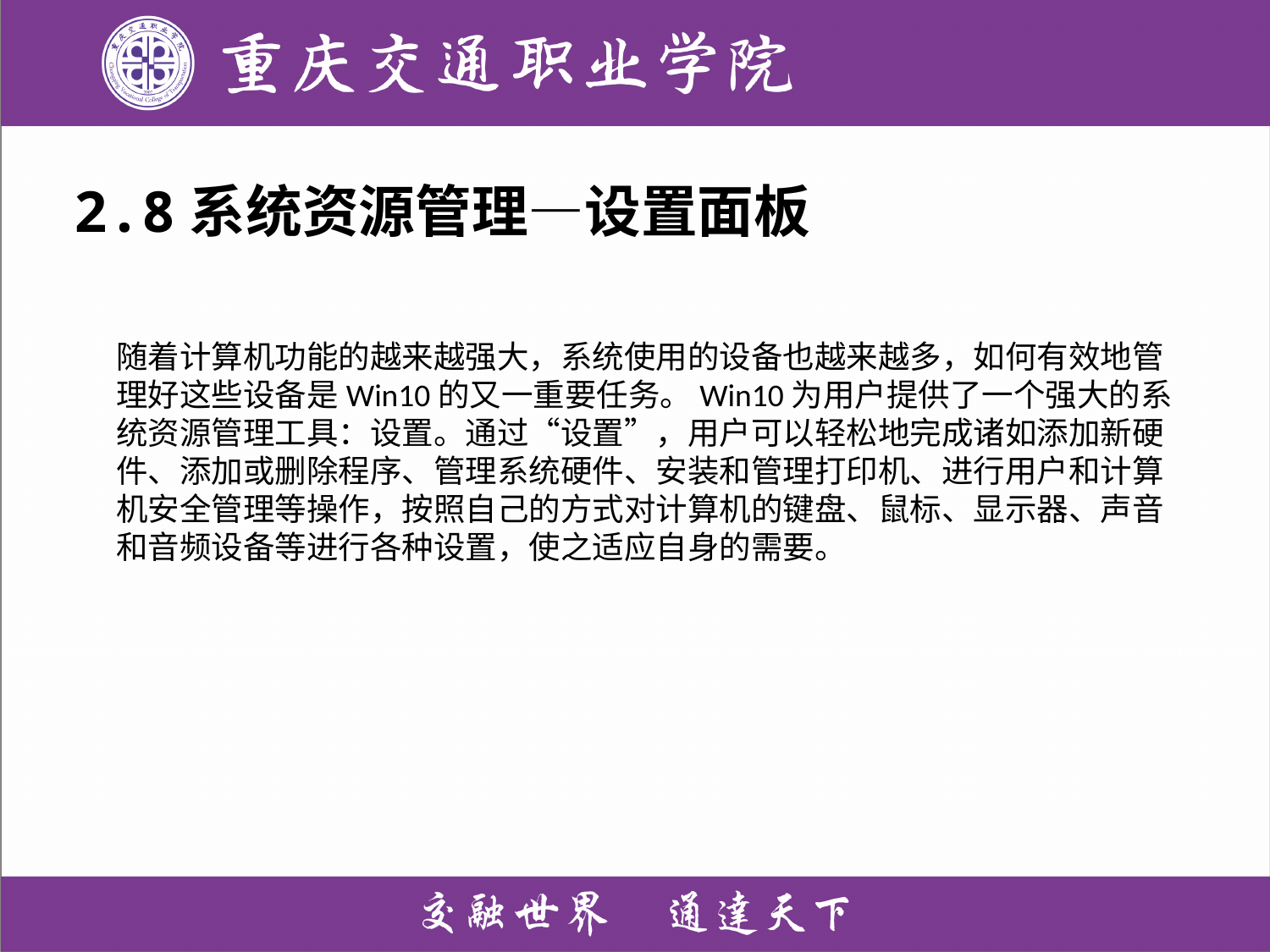

# 2.8系统资源管理—设置面板
随着计算机功能的越来越强大，系统使用的设备也越来越多，如何有效地管理好这些设备是Win10的又一重要任务。Win10为用户提供了一个强大的系统资源管理工具：设置。通过“设置”，用户可以轻松地完成诸如添加新硬件、添加或删除程序、管理系统硬件、安装和管理打印机、进行用户和计算机安全管理等操作，按照自己的方式对计算机的键盘、鼠标、显示器、声音和音频设备等进行各种设置，使之适应自身的需要。